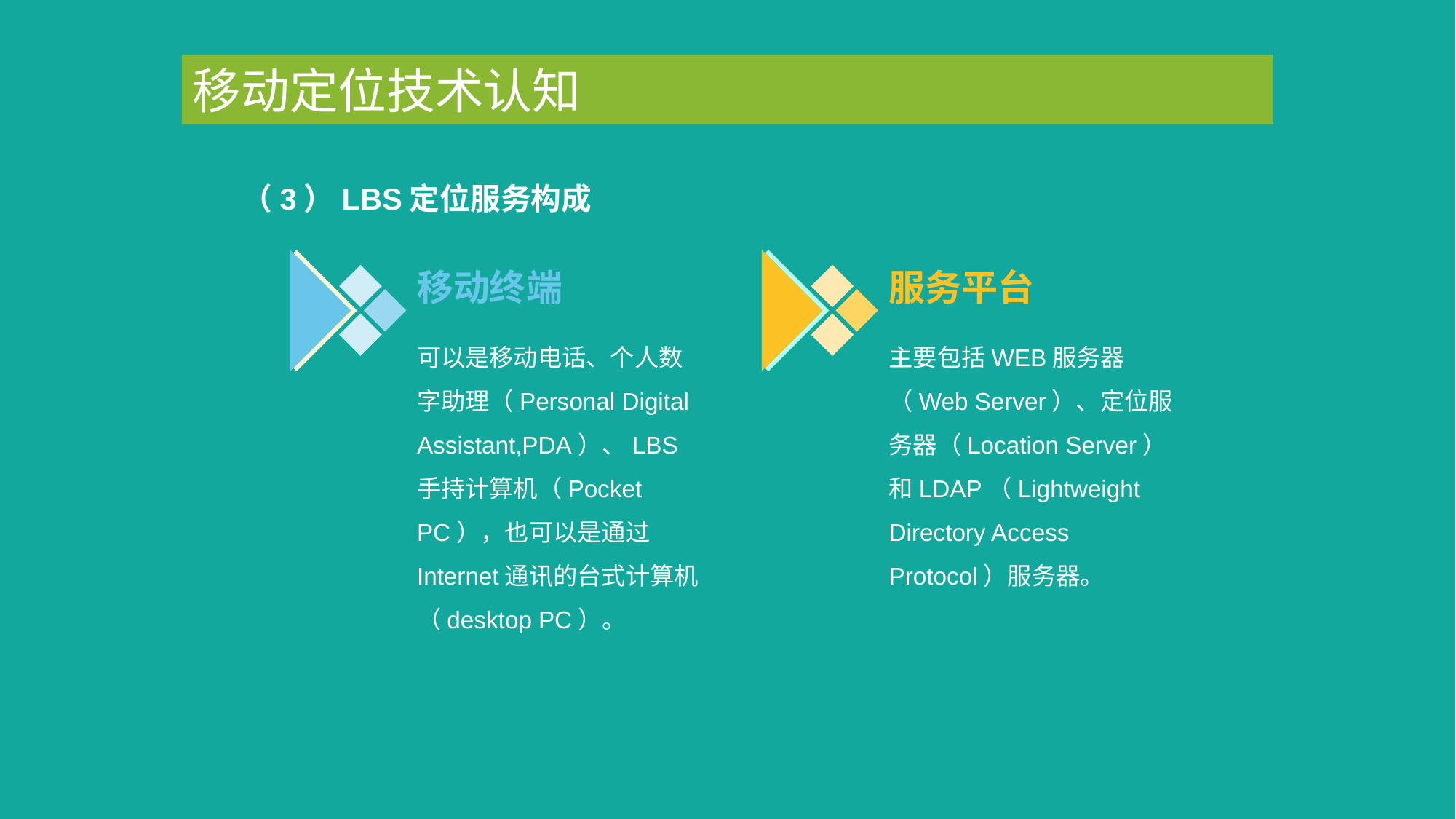

移动定位技术认知
（3）LBS定位服务构成
服务平台

移动终端

可以是移动电话、个人数字助理（Personal Digital Assistant,PDA）、LBS手持计算机（Pocket PC），也可以是通过Internet通讯的台式计算机（desktop PC）。
主要包括WEB服务器（Web Server）、定位服务器（Location Server）和LDAP（Lightweight Directory Access Protocol）服务器。